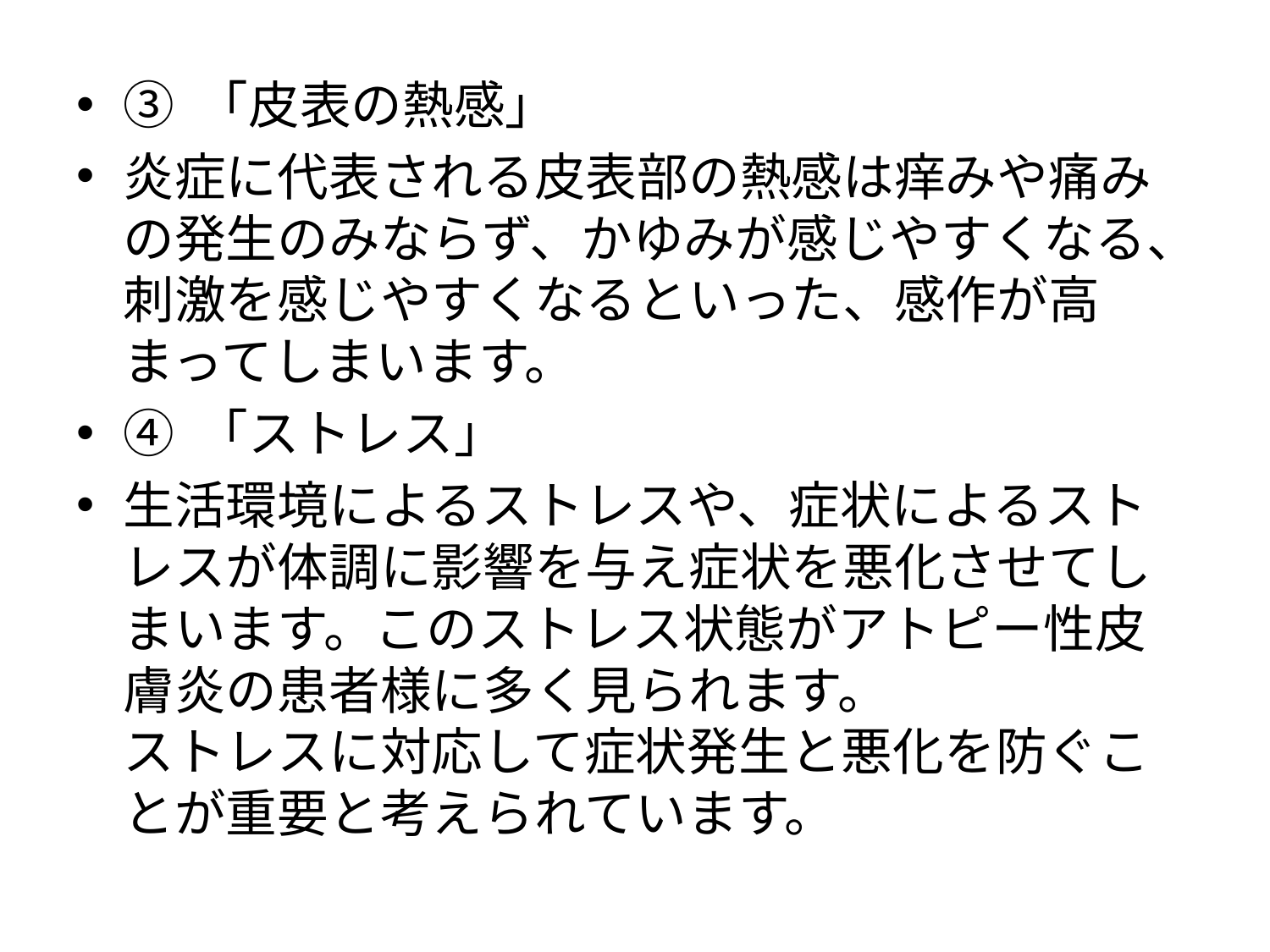

#
③ 「皮表の熱感」
炎症に代表される皮表部の熱感は痒みや痛みの発生のみならず、かゆみが感じやすくなる、刺激を感じやすくなるといった、感作が高まってしまいます。
④ 「ストレス」
生活環境によるストレスや、症状によるストレスが体調に影響を与え症状を悪化させてしまいます。このストレス状態がアトピー性皮膚炎の患者様に多く見られます。
ストレスに対応して症状発生と悪化を防ぐことが重要と考えられています。